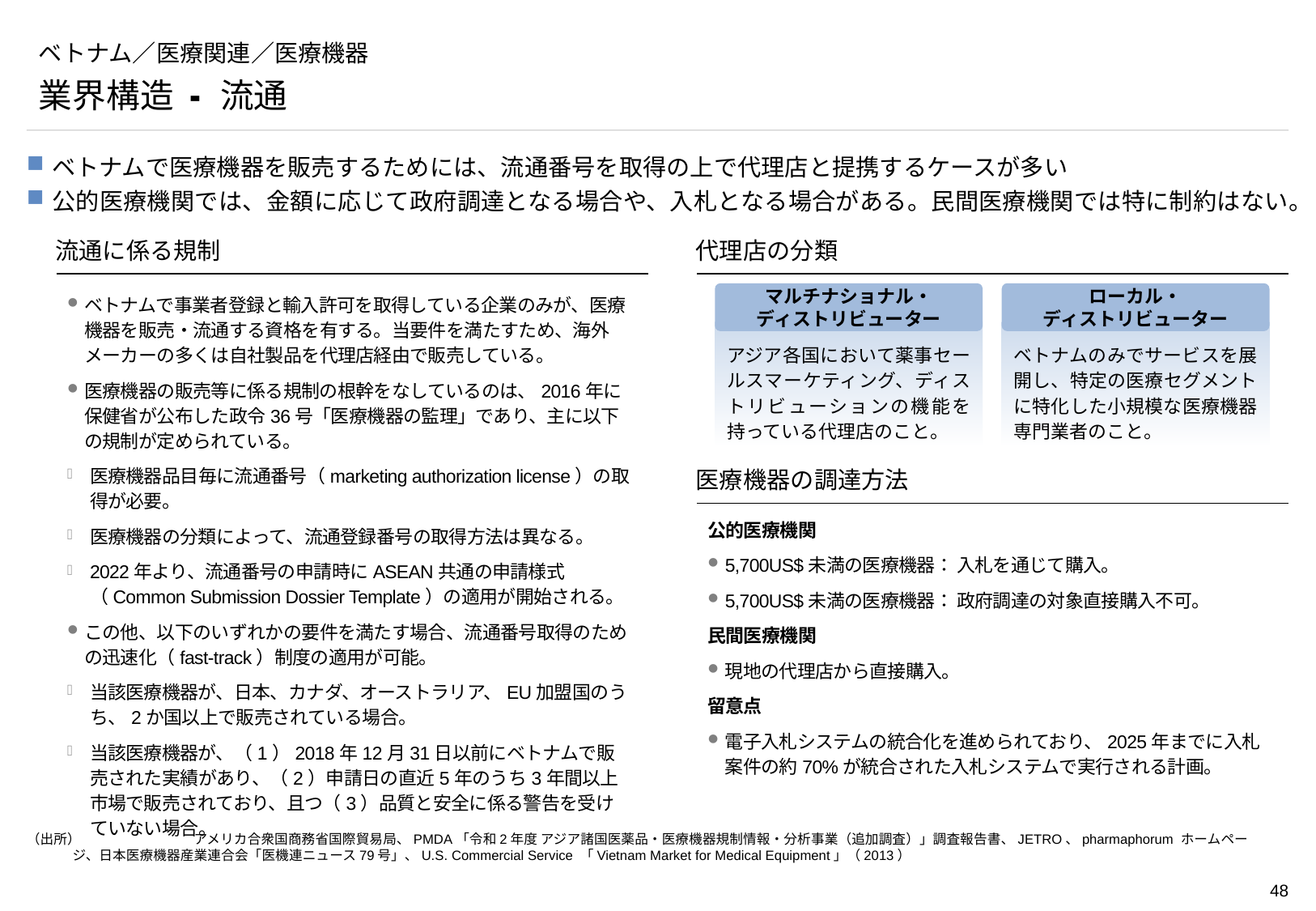

# ベトナム／医療関連／医療機器
業界構造 - 流通
ベトナムで医療機器を販売するためには、流通番号を取得の上で代理店と提携するケースが多い
公的医療機関では、金額に応じて政府調達となる場合や、入札となる場合がある。民間医療機関では特に制約はない。
流通に係る規制
代理店の分類
マルチナショナル・
ディストリビューター
ローカル・
ディストリビューター
ベトナムで事業者登録と輸入許可を取得している企業のみが、医療機器を販売・流通する資格を有する。当要件を満たすため、海外メーカーの多くは自社製品を代理店経由で販売している。
医療機器の販売等に係る規制の根幹をなしているのは、2016年に保健省が公布した政令36号「医療機器の監理」であり、主に以下の規制が定められている。
医療機器品目毎に流通番号（marketing authorization license）の取得が必要。
医療機器の分類によって、流通登録番号の取得方法は異なる。
2022年より、流通番号の申請時にASEAN共通の申請様式（Common Submission Dossier Template）の適用が開始される。
この他、以下のいずれかの要件を満たす場合、流通番号取得のための迅速化（fast-track）制度の適用が可能。
当該医療機器が、日本、カナダ、オーストラリア、EU加盟国のうち、2か国以上で販売されている場合。
当該医療機器が、（1）2018年12月31日以前にベトナムで販売された実績があり、（2）申請日の直近5年のうち3年間以上市場で販売されており、且つ（3）品質と安全に係る警告を受けていない場合。
アジア各国において薬事セールスマーケティング、ディストリビューションの機能を持っている代理店のこと。
ベトナムのみでサービスを展開し、特定の医療セグメントに特化した小規模な医療機器専門業者のこと。
医療機器の調達方法
公的医療機関
5,700US$未満の医療機器： 入札を通じて購入。
5,700US$未満の医療機器： 政府調達の対象直接購入不可。
民間医療機関
現地の代理店から直接購入。
留意点
電子入札システムの統合化を進められており、2025年までに入札案件の約70%が統合された入札システムで実行される計画。
（出所）	アメリカ合衆国商務省国際貿易局、PMDA「令和2年度 アジア諸国医薬品・医療機器規制情報・分析事業（追加調査）」調査報告書、JETRO、pharmaphorum ホームページ、日本医療機器産業連合会「医機連ニュース79号」、U.S. Commercial Service 「Vietnam Market for Medical Equipment」（2013）